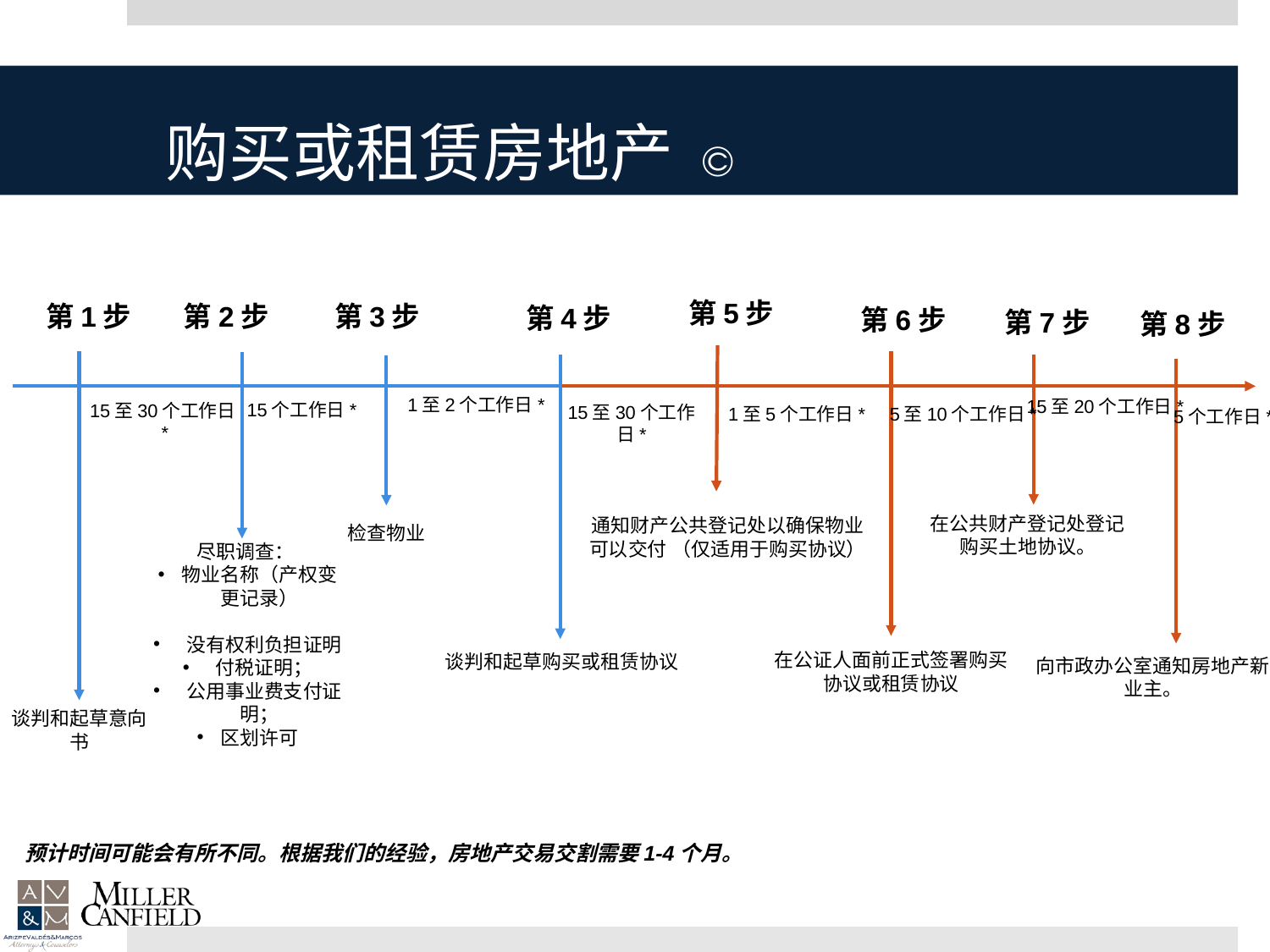

# 购买或租赁房地产 ©
第5步
第3步
第1步
第2步
第4步
第6步
第7步
第8步
1至2个工作日*
15至20个工作日*
15个工作日*
15至30个工作日*
15至30个工作日*

1至5个工作日*
5至10个工作日*
5个工作日*

通知财产公共登记处以确保物业可以交付 （仅适用于购买协议）
在公共财产登记处登记购买土地协议。
尽职调查：
物业名称（产权变更记录）

 没有权利负担证明
 付税证明；
 公用事业费支付证明；
区划许可
检查物业
在公证人面前正式签署购买协议或租赁协议
谈判和起草购买或租赁协议
向市政办公室通知房地产新业主。
谈判和起草意向书
预计时间可能会有所不同。根据我们的经验，房地产交易交割需要1-4个月。